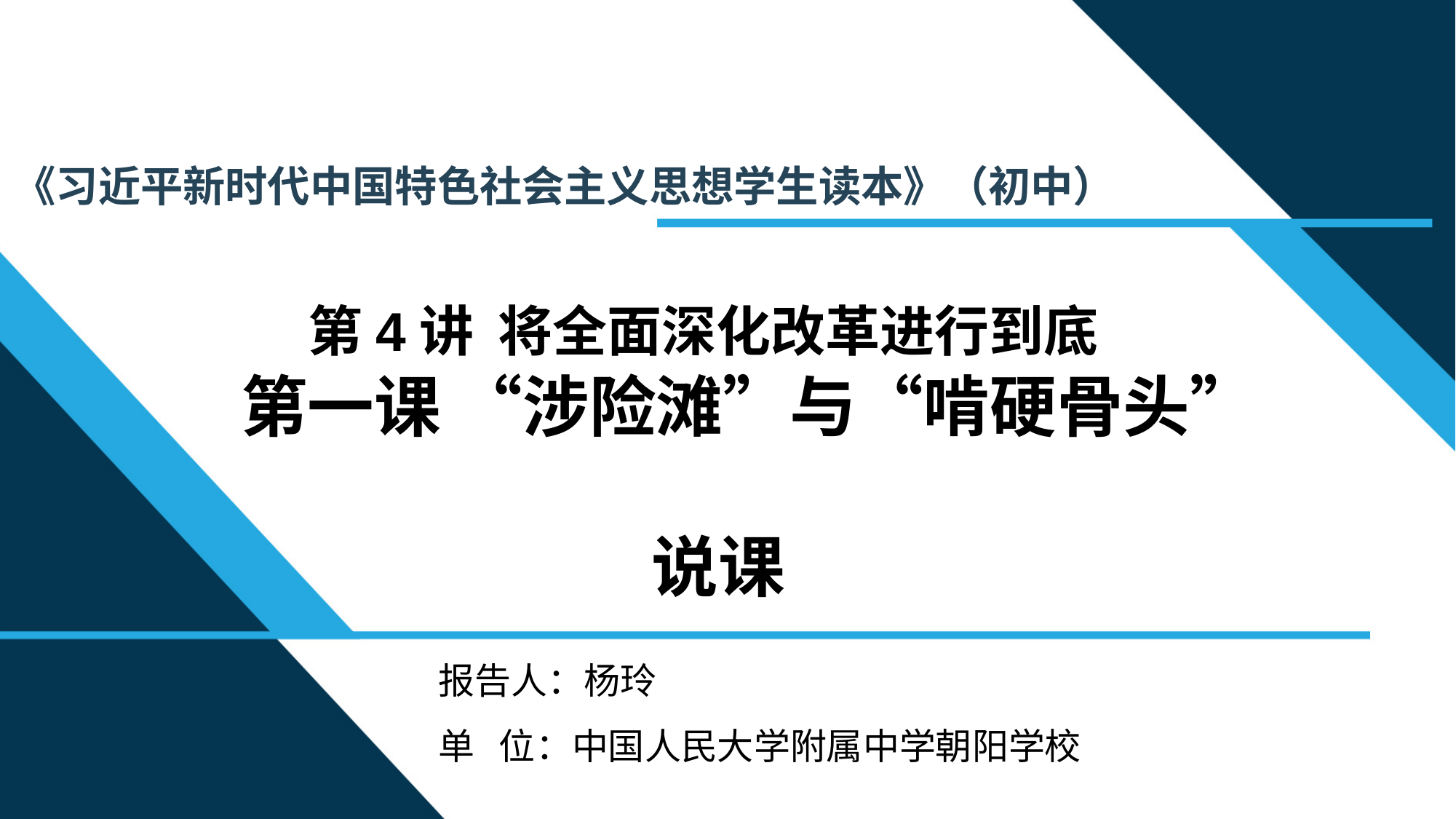

《习近平新时代中国特色社会主义思想学生读本》（初中）

第4讲  将全面深化改革进行到底
   第一课 “涉险滩”与“啃硬骨头”

说课

报告人：杨玲
单   位：中国人民大学附属中学朝阳学校